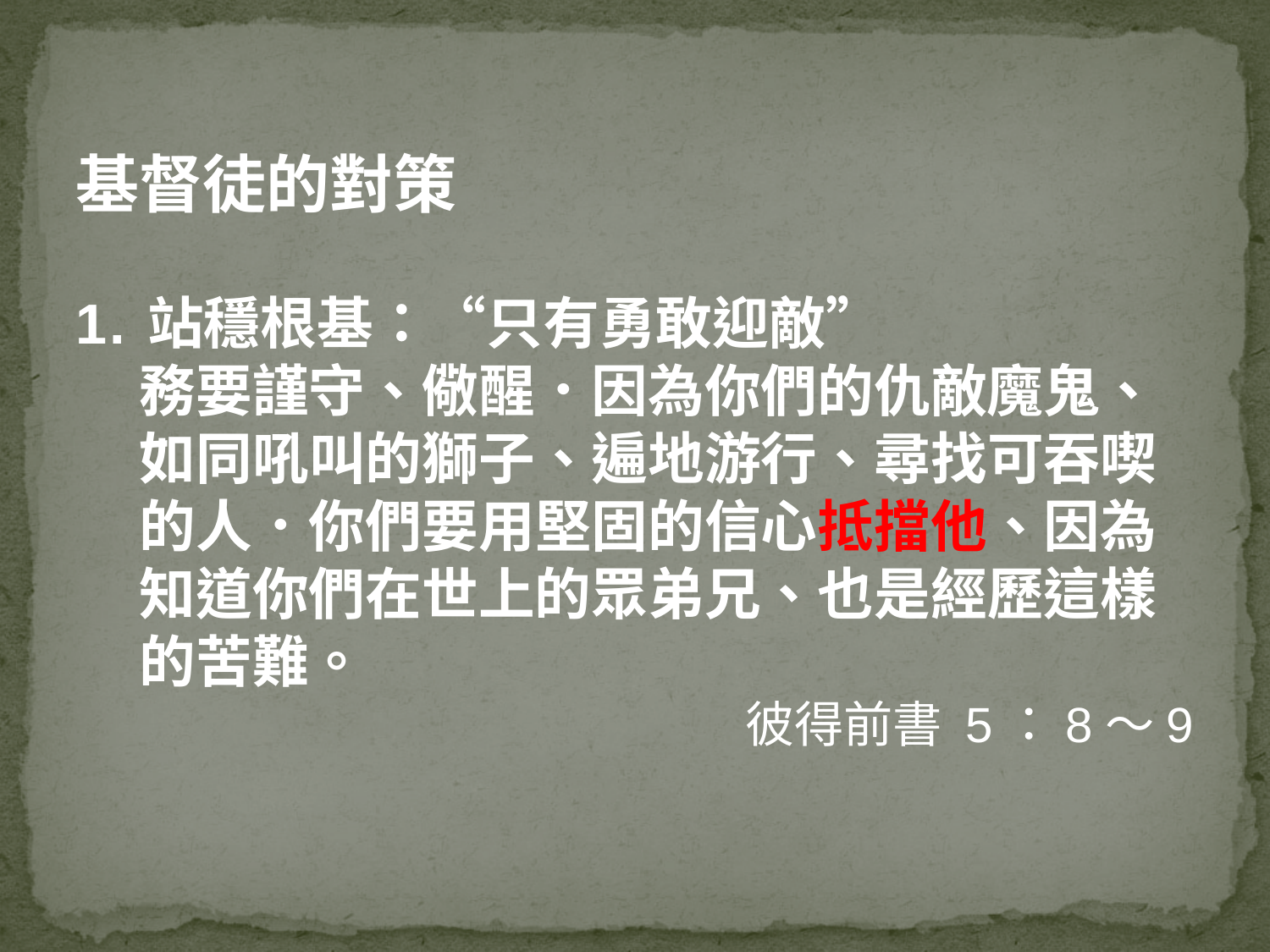

基督徒的對策

站穩根基：“只有勇敢迎敵”
務要謹守、儆醒．因為你們的仇敵魔鬼、如同吼叫的獅子、遍地游行、尋找可吞喫的人．你們要用堅固的信心抵擋他、因為知道你們在世上的眾弟兄、也是經歷這樣的苦難。
彼得前書 5：8～9